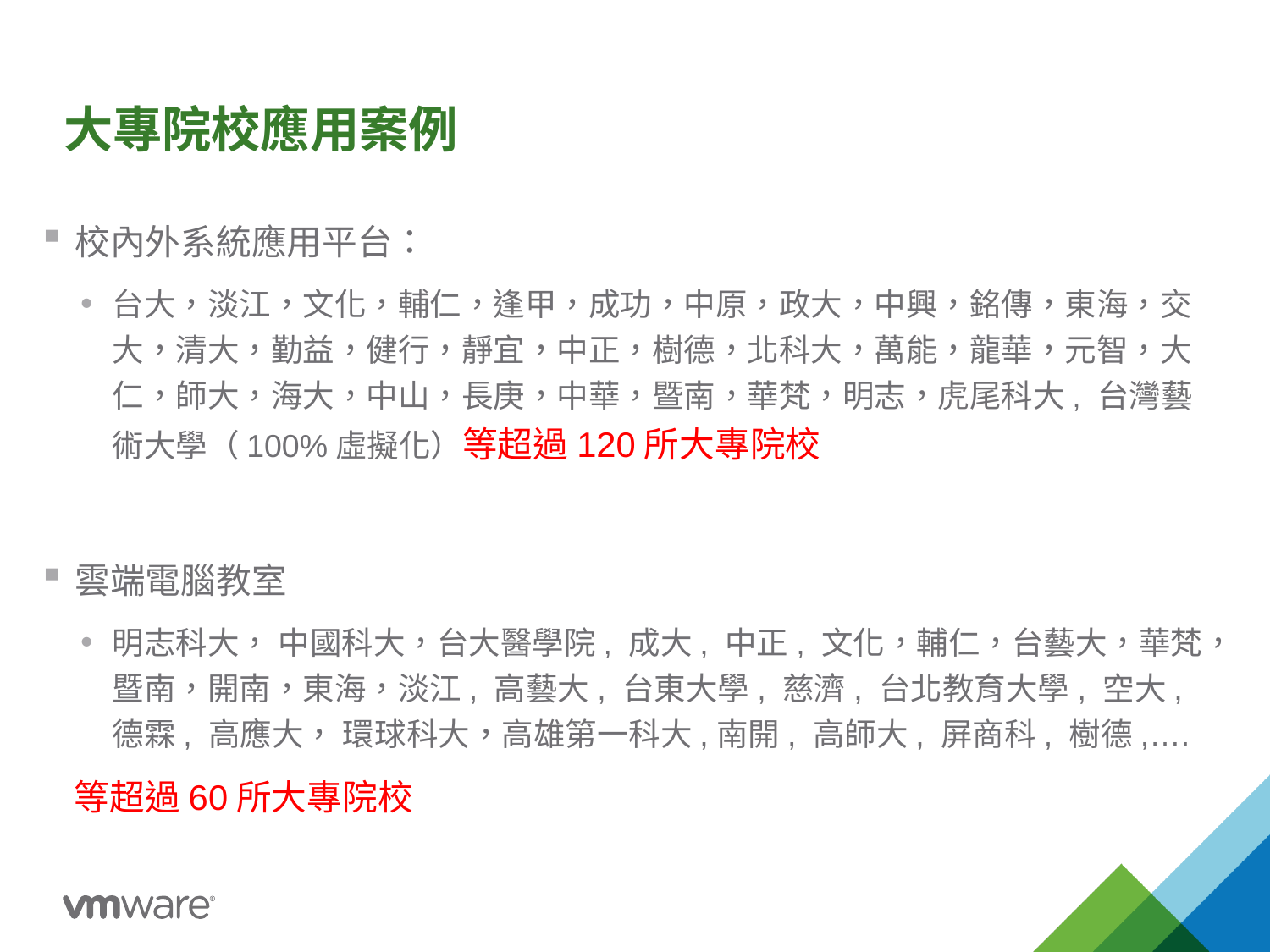

# 大專院校應用案例

校內外系統應用平台：
台大，淡江，文化，輔仁，逢甲，成功，中原，政大，中興，銘傳，東海，交大，清大，勤益，健行，靜宜，中正，樹德，北科大，萬能，龍華，元智，大仁，師大，海大，中山，長庚，中華，暨南，華梵，明志，虎尾科大, 台灣藝術大學（100%虛擬化）等超過120所大專院校

雲端電腦教室
明志科大， 中國科大，台大醫學院, 成大, 中正, 文化，輔仁，台藝大，華梵，暨南，開南，東海，淡江, 高藝大, 台東大學, 慈濟, 台北教育大學, 空大,德霖, 高應大， 環球科大，高雄第一科大,南開, 高師大, 屏商科, 樹德,….
等超過60所大專院校